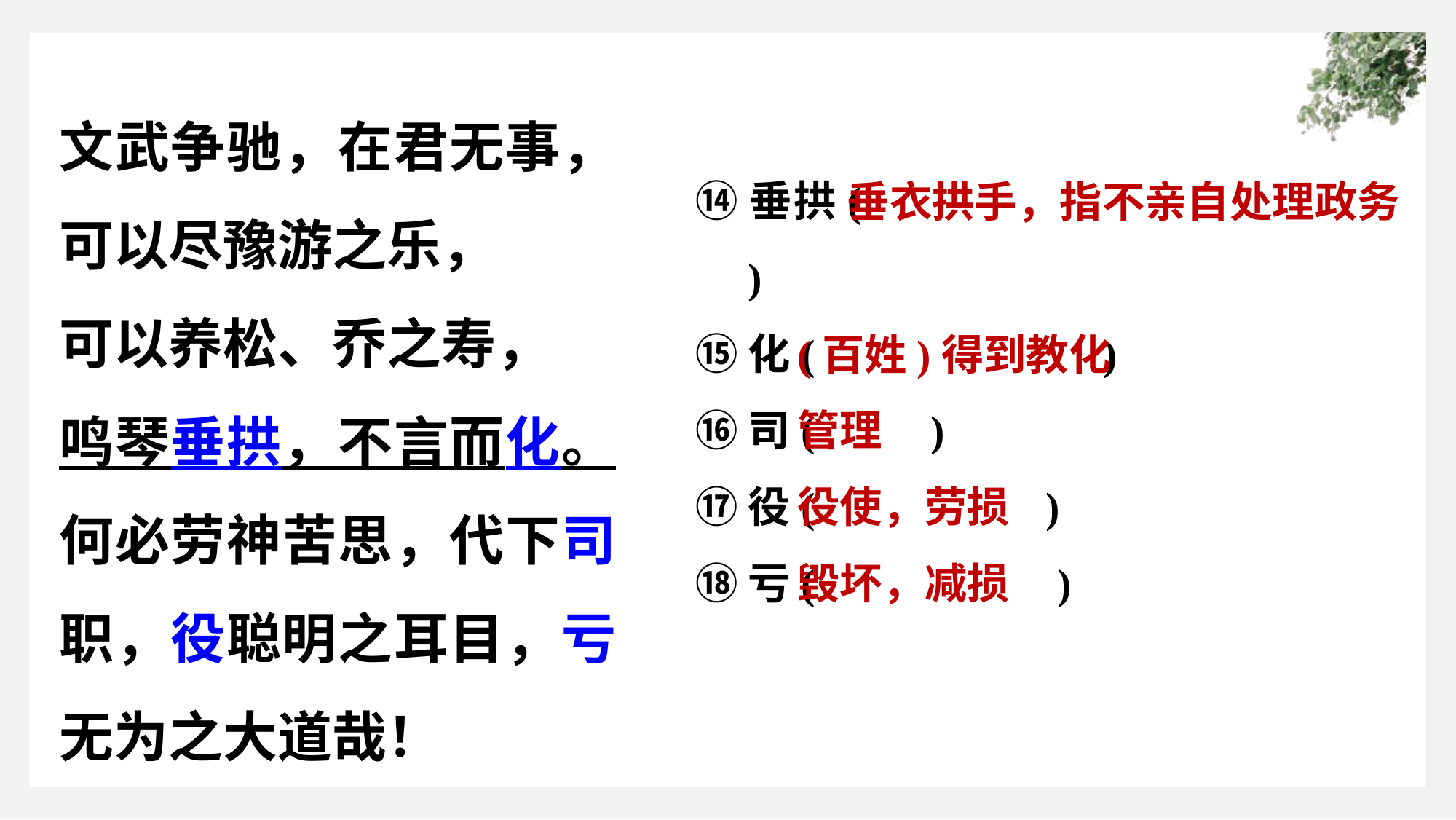

文武争驰，在君无事，可以尽豫游之乐，
可以养松、乔之寿，
鸣琴垂拱，不言而化。何必劳神苦思，代下司职，役聪明之耳目，亏无为之大道哉！
⑭垂拱(　                                            　)
⑮化(　                   　)
⑯司( 　　)
⑰役(　　             )
⑱亏(             　　)
    垂衣拱手，指不亲自处理政务
(百姓)得到教化
管理
役使，劳损
毁坏，减损